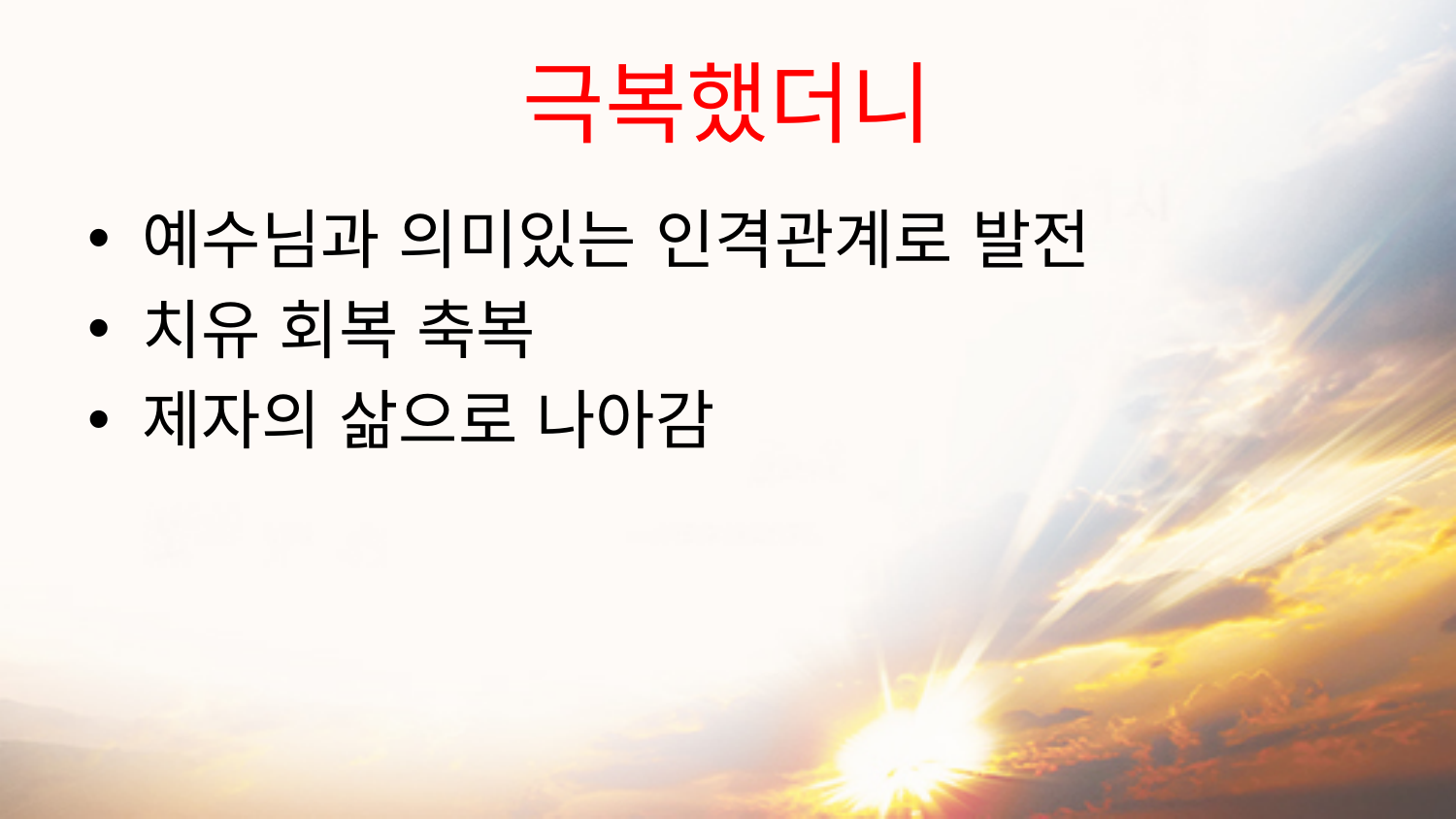

# 극복했더니
예수님과 의미있는 인격관계로 발전
치유 회복 축복
제자의 삶으로 나아감